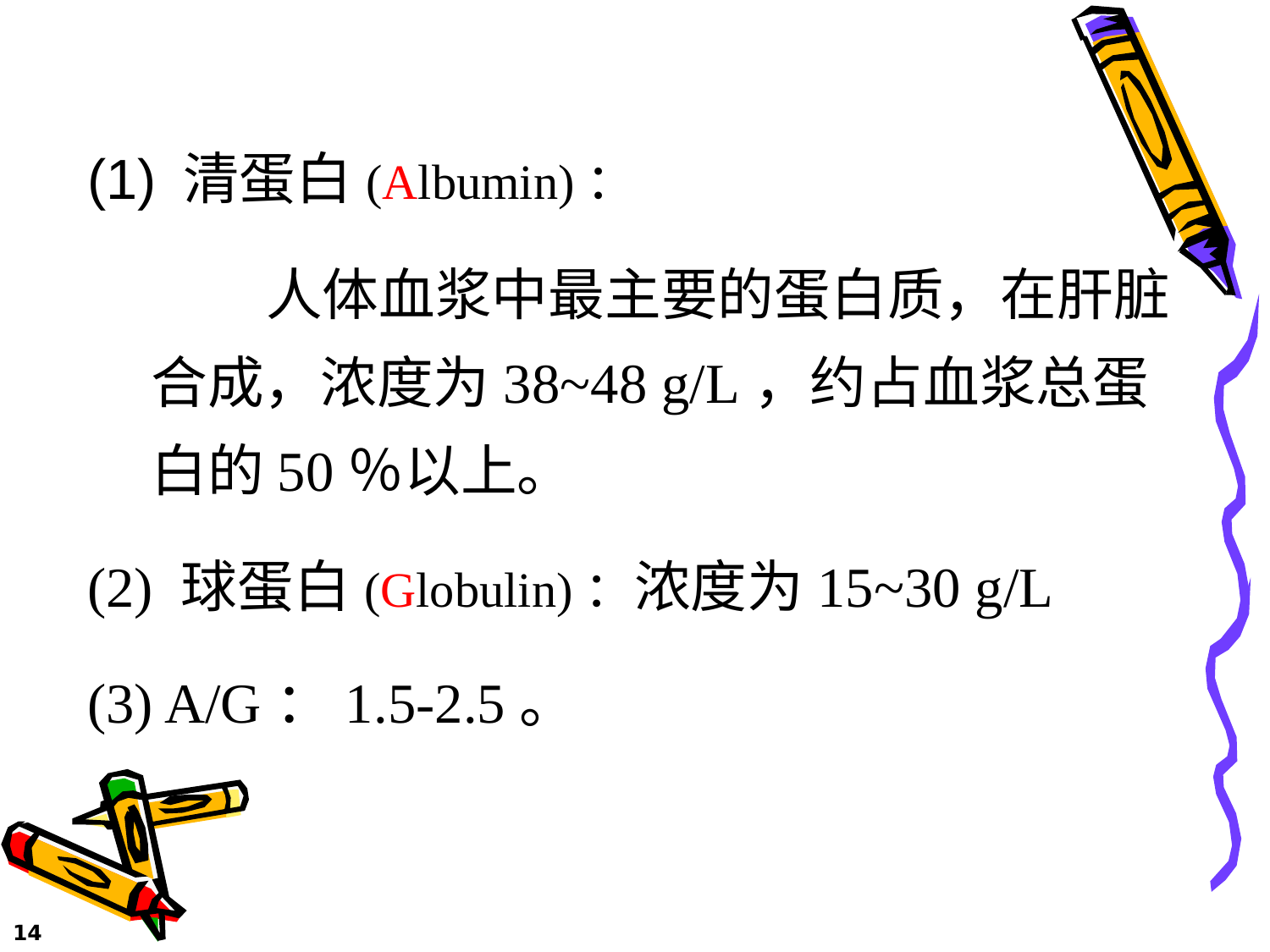

清蛋白(Albumin)：
             人体血浆中最主要的蛋白质，在肝脏合成，浓度为38~48 g/L，约占血浆总蛋白的50％以上。
(2) 球蛋白(Globulin)：浓度为15~30 g/L
(3) A/G：1.5-2.5。
14